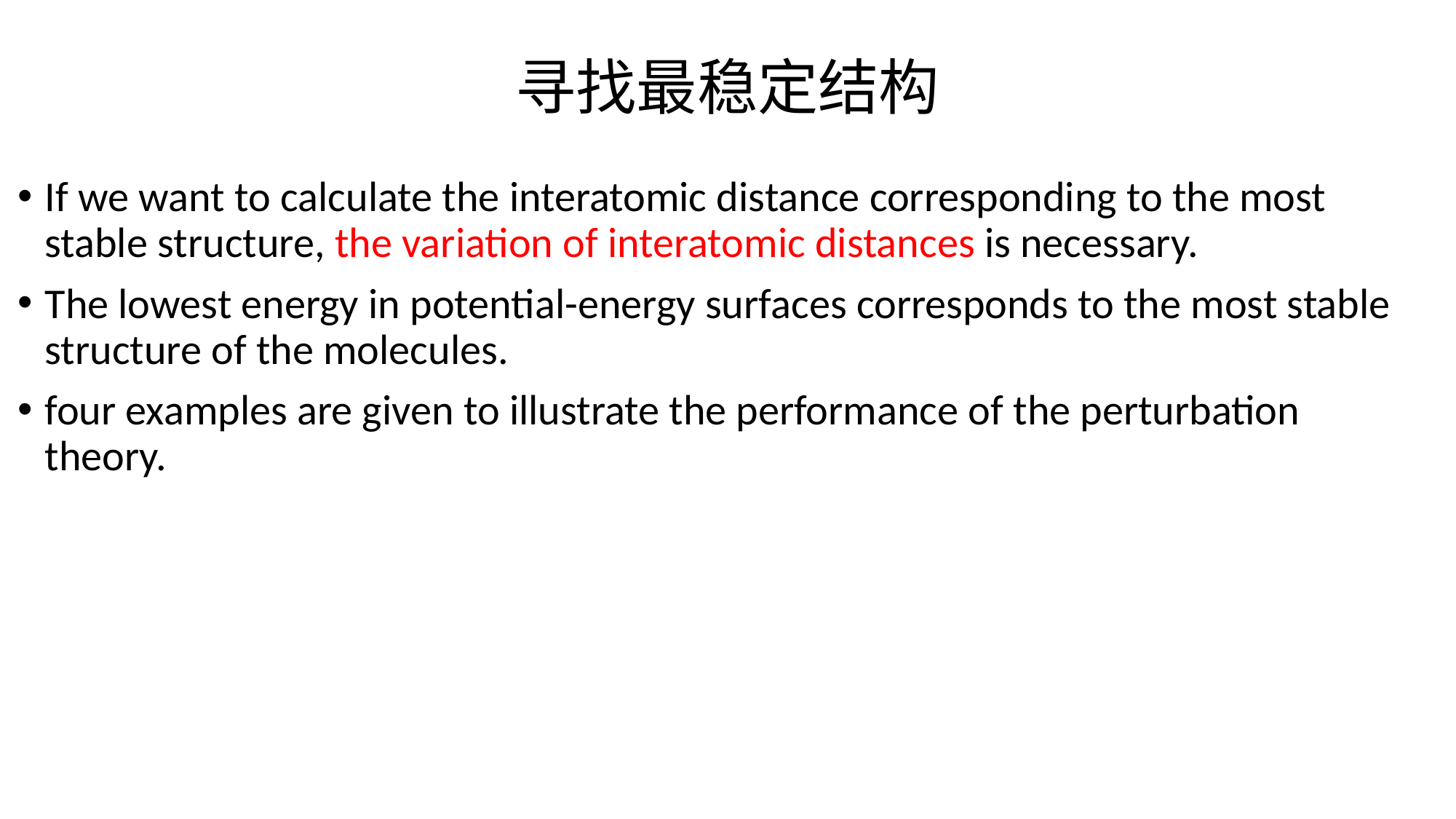

# 寻找最稳定结构
If we want to calculate the interatomic distance corresponding to the most stable structure, the variation of interatomic distances is necessary.
The lowest energy in potential-energy surfaces corresponds to the most stable structure of the molecules.
four examples are given to illustrate the performance of the perturbation theory.